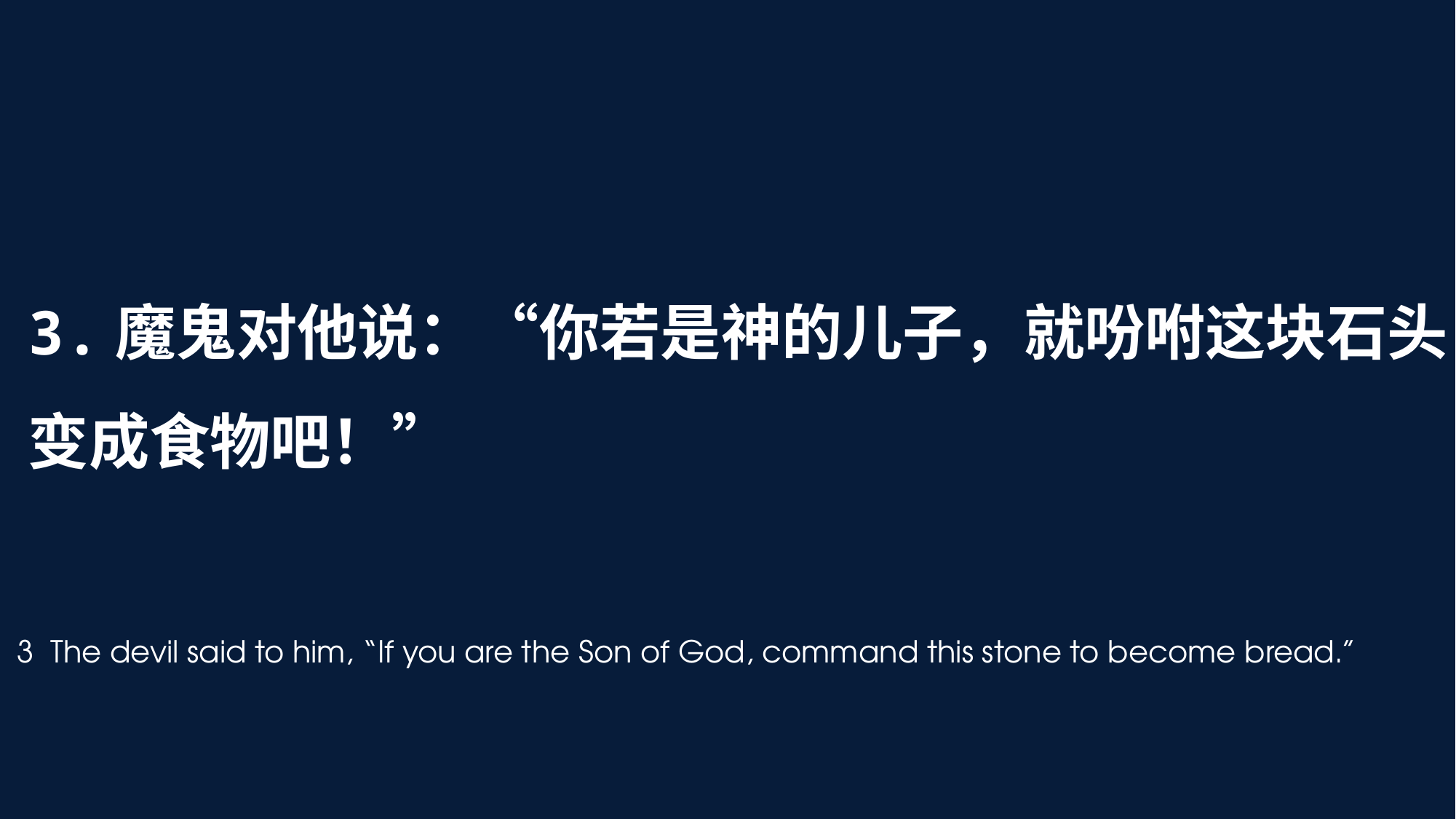

3.魔鬼对他说：“你若是神的儿子，就吩咐这块石头变成食物吧！”
3  The devil said to him, “If you are the Son of God, command this stone to become bread.”